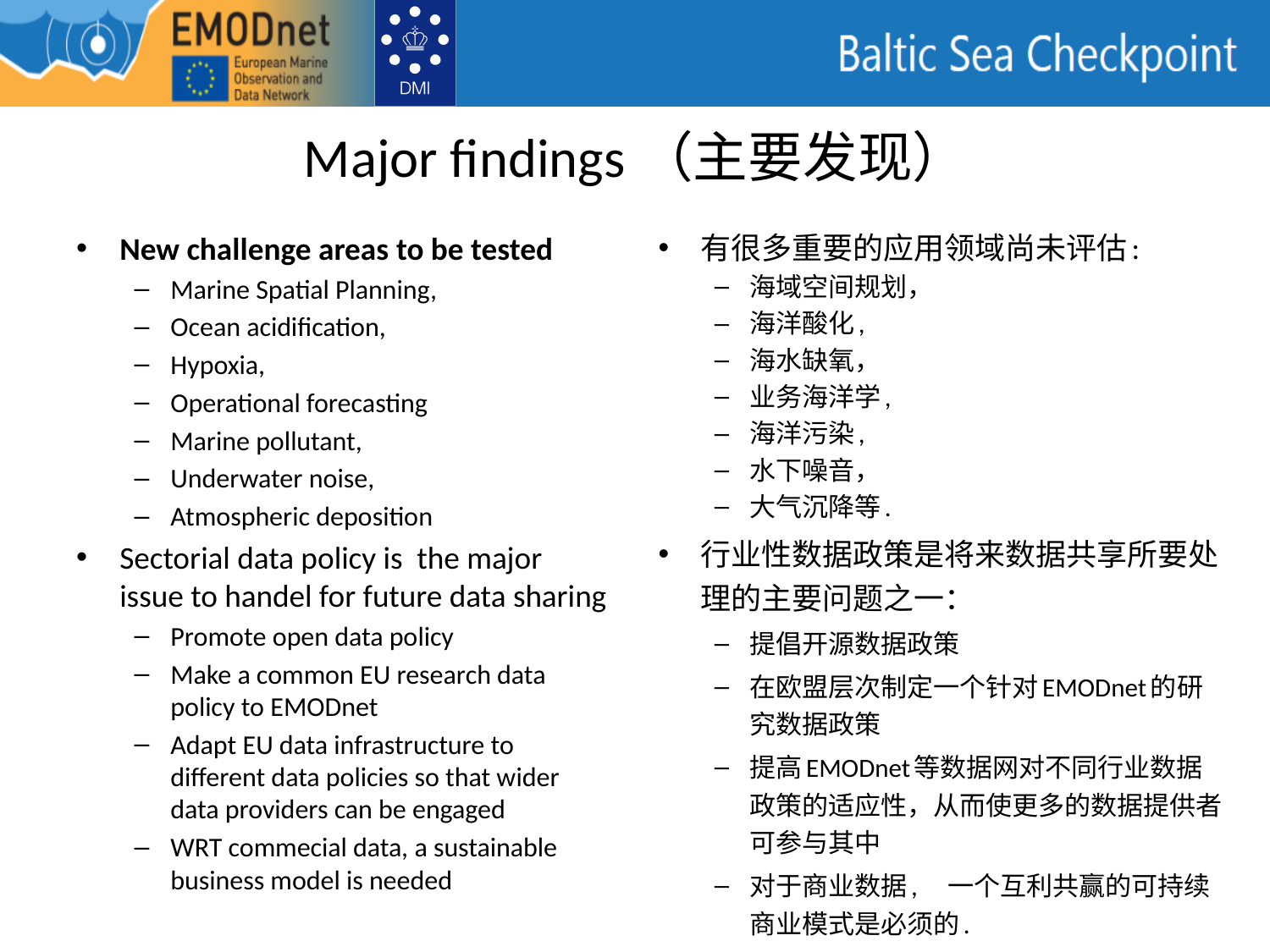

# Major findings（主要发现）
New challenge areas to be tested
Marine Spatial Planning,
Ocean acidification,
Hypoxia,
Operational forecasting
Marine pollutant,
Underwater noise,
Atmospheric deposition
Sectorial data policy is  the major issue to handel for future data sharing
Promote open data policy
Make a common EU research data policy to EMODnet
Adapt EU data infrastructure to different data policies so that wider data providers can be engaged
WRT commecial data, a sustainable business model is needed
有很多重要的应用领域尚未评估:
海域空间规划，
海洋酸化,
海水缺氧，
业务海洋学,
海洋污染,
水下噪音，
大气沉降等.
行业性数据政策是将来数据共享所要处理的主要问题之一：
提倡开源数据政策
在欧盟层次制定一个针对EMODnet的研究数据政策
提高EMODnet等数据网对不同行业数据政策的适应性，从而使更多的数据提供者可参与其中
对于商业数据,　一个互利共赢的可持续商业模式是必须的.